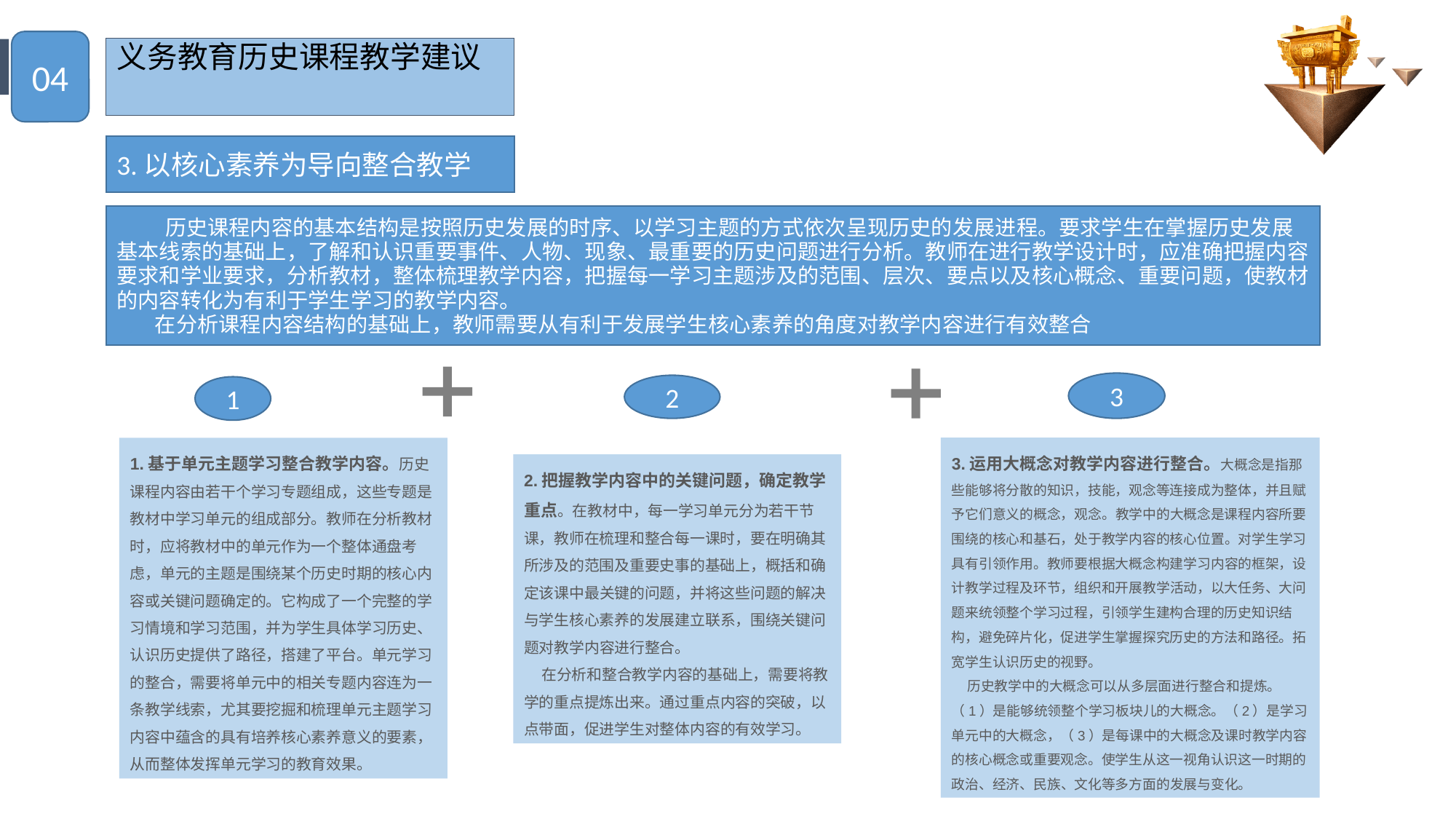

04
# 义务教育历史课程教学建议
3.以核心素养为导向整合教学
             历史课程内容的基本结构是按照历史发展的时序、以学习主题的方式依次呈现历史的发展进程。要求学生在掌握历史发展基本线索的基础上，了解和认识重要事件、人物、现象、最重要的历史问题进行分析。教师在进行教学设计时，应准确把握内容要求和学业要求，分析教材，整体梳理教学内容，把握每一学习主题涉及的范围、层次、要点以及核心概念、重要问题，使教材的内容转化为有利于学生学习的教学内容。
       在分析课程内容结构的基础上，教师需要从有利于发展学生核心素养的角度对教学内容进行有效整合

3
2
1
1.基于单元主题学习整合教学内容。历史课程内容由若干个学习专题组成，这些专题是教材中学习单元的组成部分。教师在分析教材时，应将教材中的单元作为一个整体通盘考虑，单元的主题是围绕某个历史时期的核心内容或关键问题确定的。它构成了一个完整的学习情境和学习范围，并为学生具体学习历史、认识历史提供了路径，搭建了平台。单元学习的整合，需要将单元中的相关专题内容连为一条教学线索，尤其要挖掘和梳理单元主题学习内容中蕴含的具有培养核心素养意义的要素，从而整体发挥单元学习的教育效果。
3.运用大概念对教学内容进行整合。大概念是指那些能够将分散的知识，技能，观念等连接成为整体，并且赋予它们意义的概念，观念。教学中的大概念是课程内容所要围绕的核心和基石，处于教学内容的核心位置。对学生学习具有引领作用。教师要根据大概念构建学习内容的框架，设计教学过程及环节，组织和开展教学活动，以大任务、大问题来统领整个学习过程，引领学生建构合理的历史知识结构，避免碎片化，促进学生掌握探究历史的方法和路径。拓宽学生认识历史的视野。
    历史教学中的大概念可以从多层面进行整合和提炼。（1）是能够统领整个学习板块儿的大概念。（2）是学习单元中的大概念，（3）是每课中的大概念及课时教学内容的核心概念或重要观念。使学生从这一视角认识这一时期的政治、经济、民族、文化等多方面的发展与变化。
2.把握教学内容中的关键问题，确定教学重点。在教材中，每一学习单元分为若干节课，教师在梳理和整合每一课时，要在明确其所涉及的范围及重要史事的基础上，概括和确定该课中最关键的问题，并将这些问题的解决与学生核心素养的发展建立联系，围绕关键问题对教学内容进行整合。
    在分析和整合教学内容的基础上，需要将教学的重点提炼出来。通过重点内容的突破，以点带面，促进学生对整体内容的有效学习。